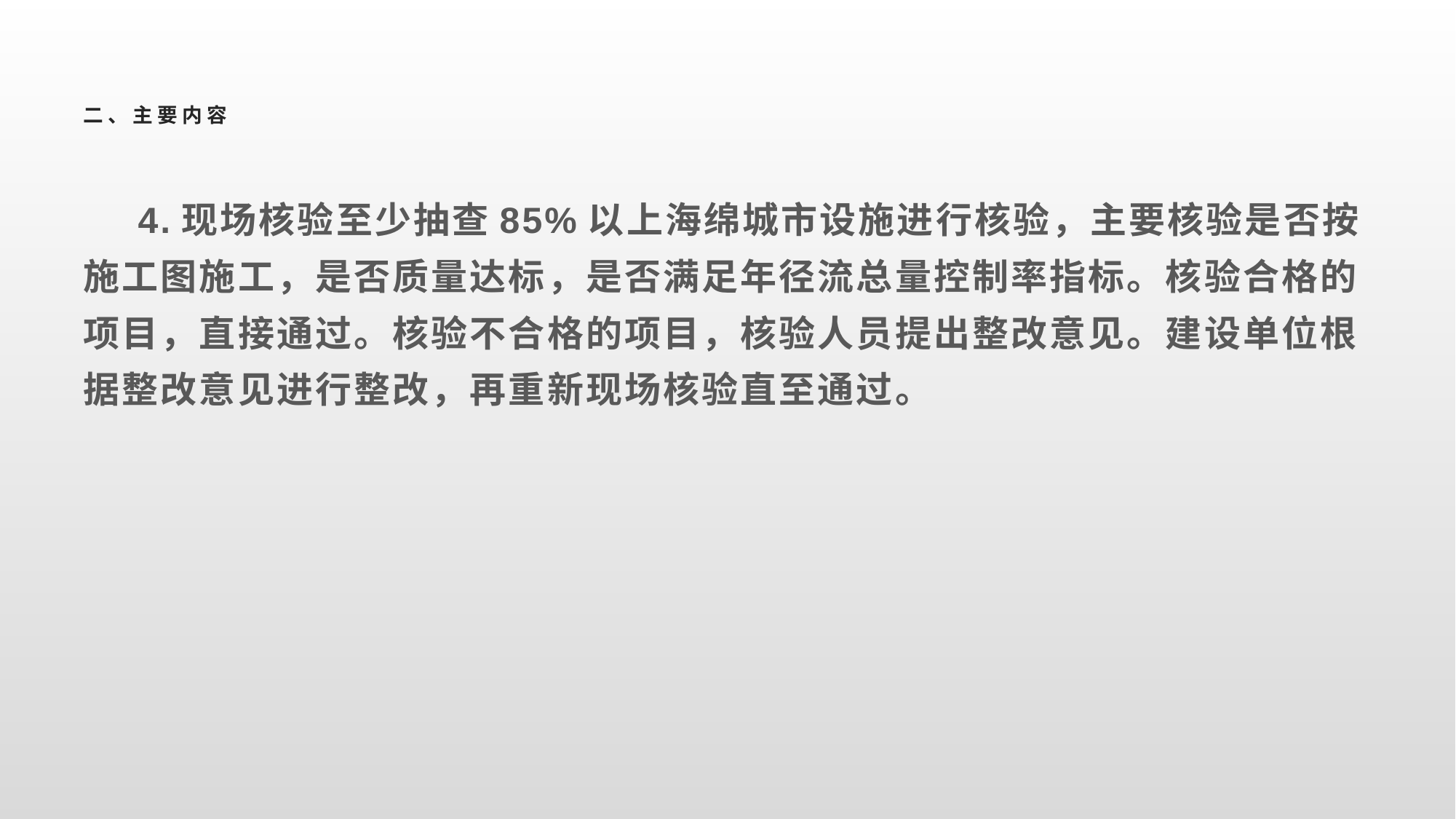

# 二、主要内容
4.现场核验至少抽查85%以上海绵城市设施进行核验，主要核验是否按施工图施工，是否质量达标，是否满足年径流总量控制率指标。核验合格的项目，直接通过。核验不合格的项目，核验人员提出整改意见。建设单位根据整改意见进行整改，再重新现场核验直至通过。